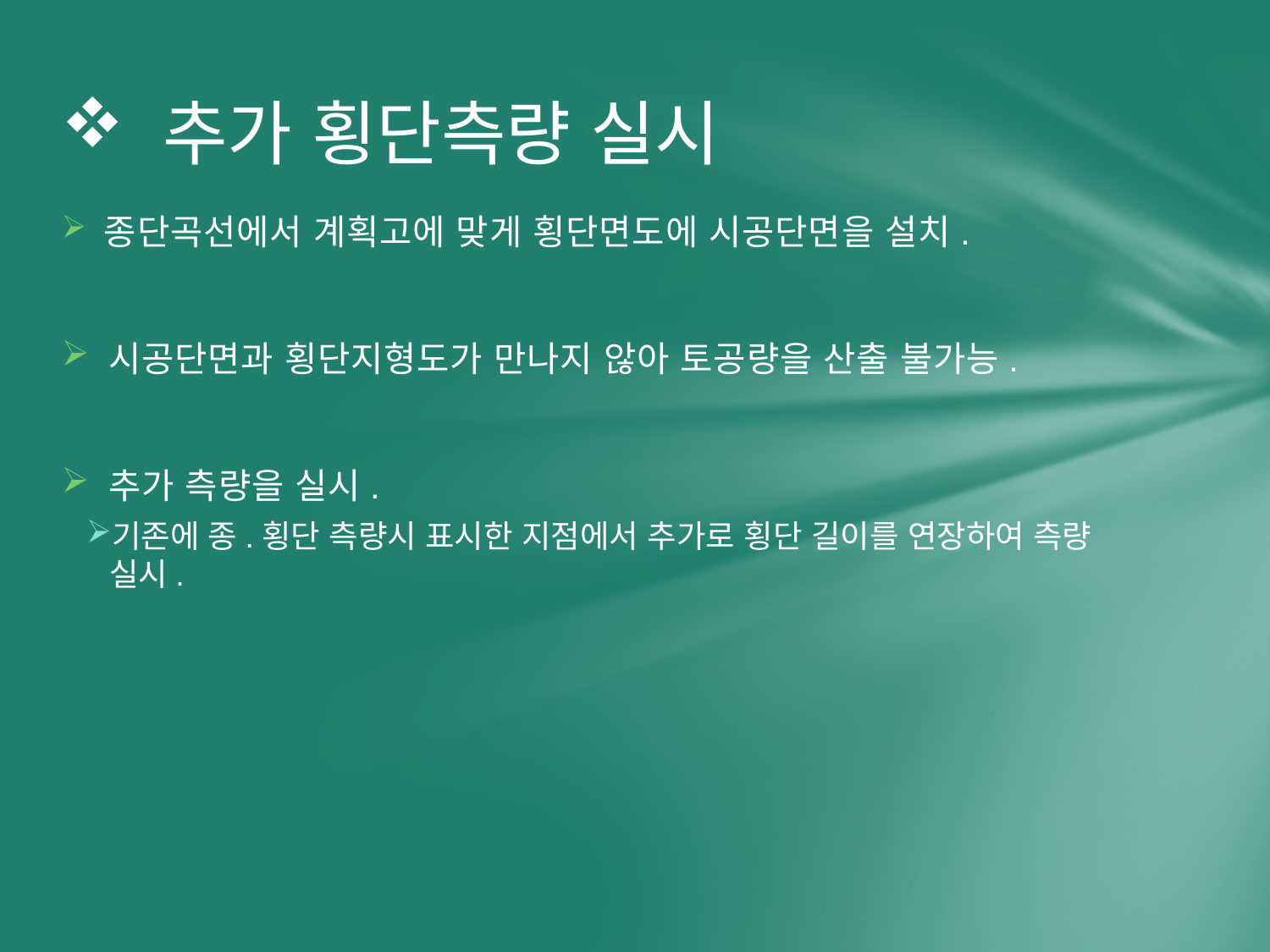

# 추가 횡단측량 실시
 종단곡선에서 계획고에 맞게 횡단면도에 시공단면을 설치.

 시공단면과 횡단지형도가 만나지 않아 토공량을 산출 불가능.

 추가 측량을 실시.
기존에 종.횡단 측량시 표시한 지점에서 추가로 횡단 길이를 연장하여 측량 실시.